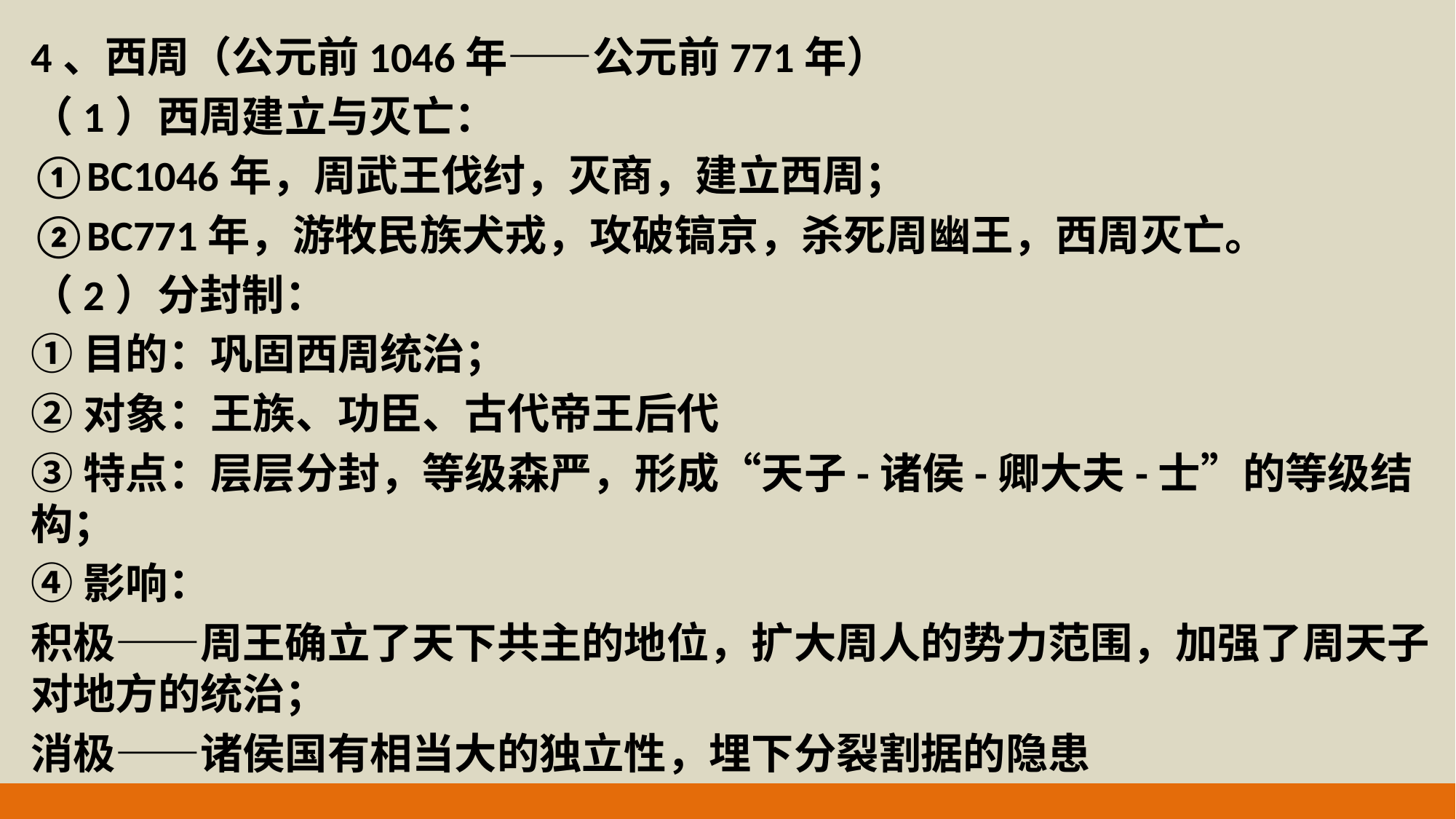

4、西周（公元前1046年——公元前771年）
（1）西周建立与灭亡：
①BC1046年，周武王伐纣，灭商，建立西周；
②BC771年，游牧民族犬戎，攻破镐京，杀死周幽王，西周灭亡。
（2）分封制：
①目的：巩固西周统治；
②对象：王族、功臣、古代帝王后代
③特点：层层分封，等级森严，形成“天子-诸侯-卿大夫-士”的等级结构；
④影响：
积极——周王确立了天下共主的地位，扩大周人的势力范围，加强了周天子对地方的统治；
消极——诸侯国有相当大的独立性，埋下分裂割据的隐患